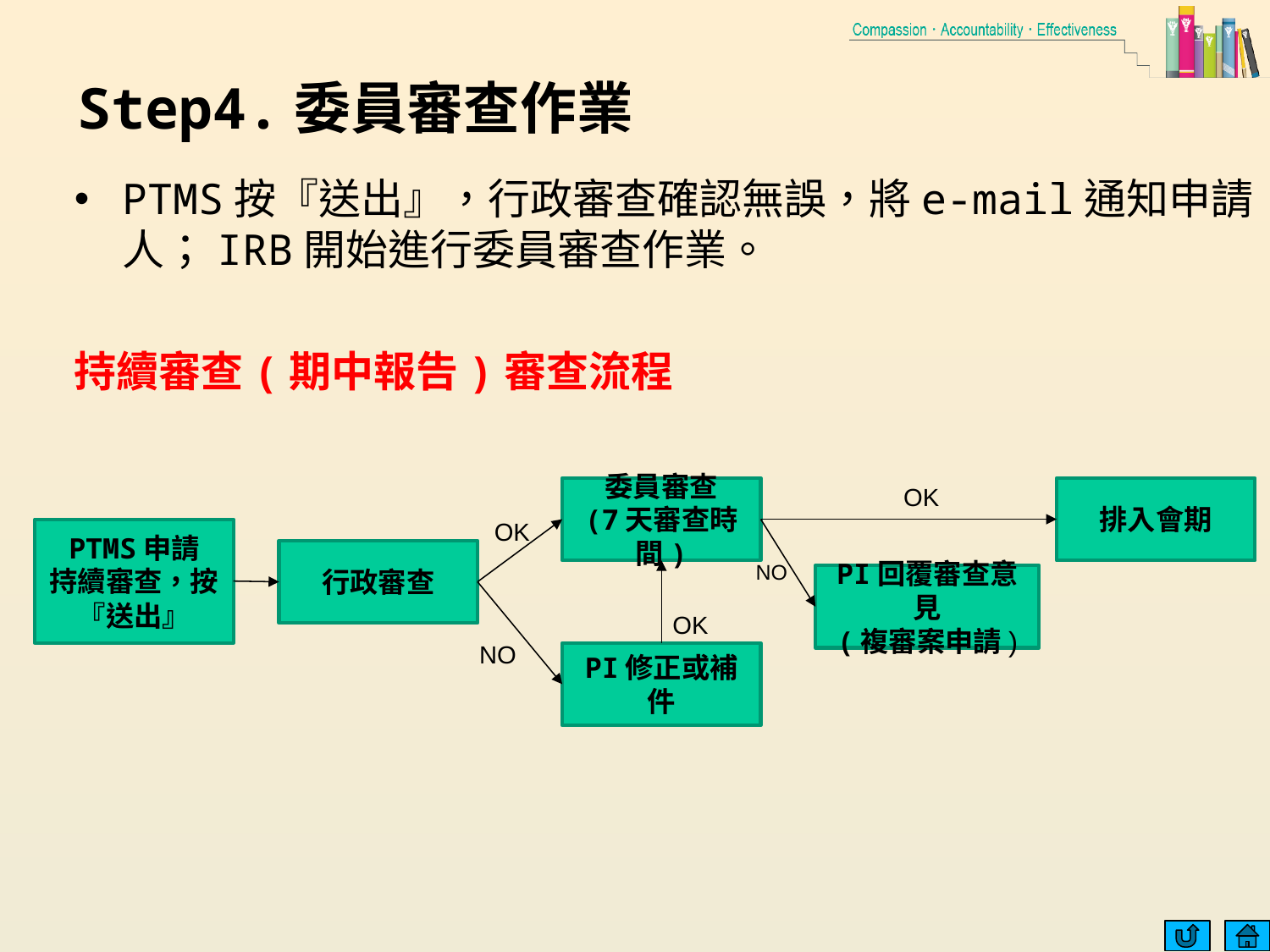

# Step4.委員審查作業
PTMS按『送出』，行政審查確認無誤，將e-mail通知申請人；IRB開始進行委員審查作業。

持續審查(期中報告)審查流程

OK
委員審查
(7天審查時間)
排入會期
OK
PTMS申請
持續審查，按『送出』
行政審查
NO
PI回覆審查意見
(複審案申請)
OK
NO
PI修正或補件